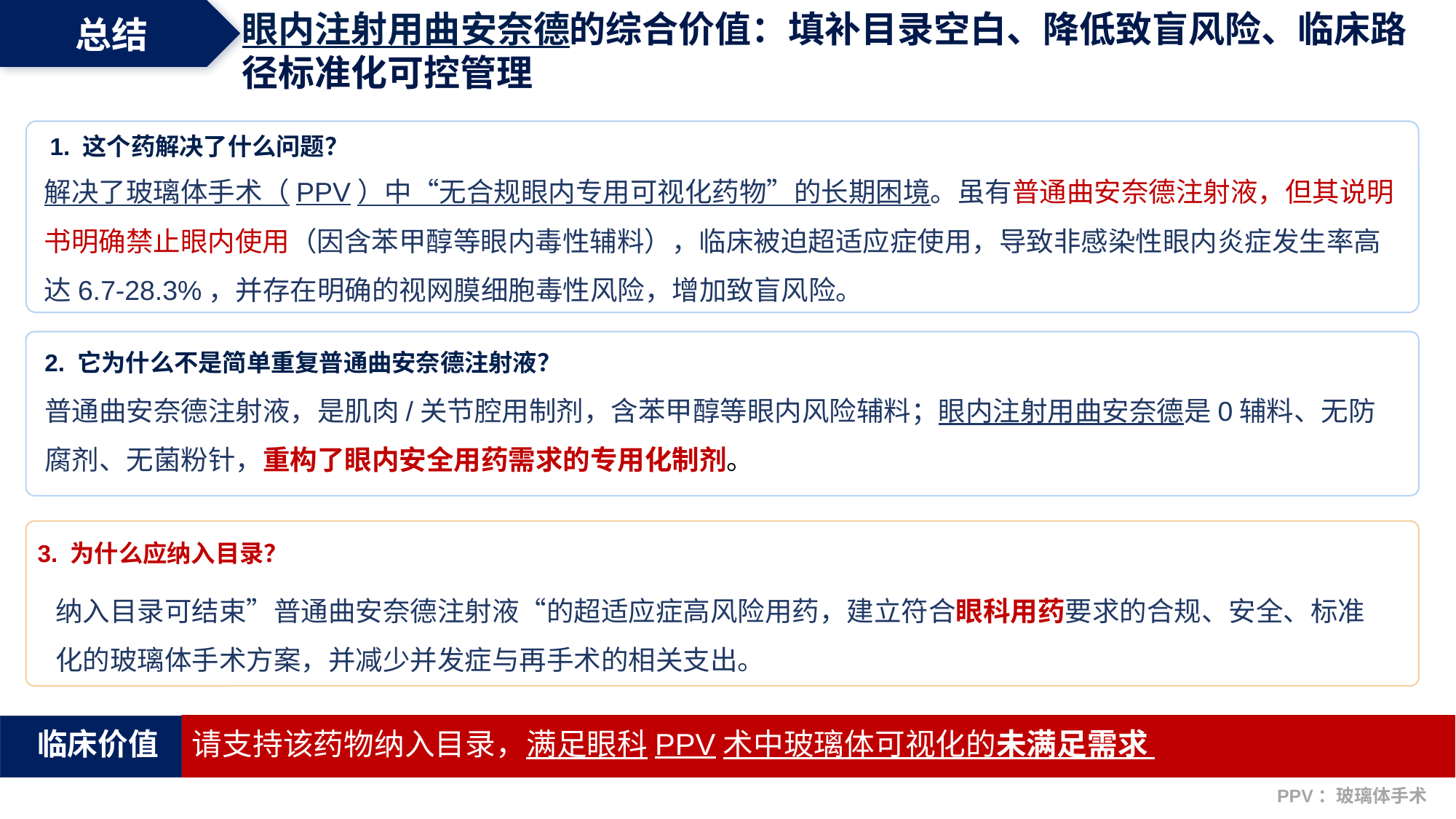

总结
眼内注射用曲安奈德的综合价值：填补目录空白、降低致盲风险、临床路径标准化可控管理

1. 这个药解决了什么问题？
解决了玻璃体手术（PPV）中“无合规眼内专用可视化药物”的长期困境。虽有普通曲安奈德注射液，但其说明书明确禁止眼内使用（因含苯甲醇等眼内毒性辅料），临床被迫超适应症使用，导致非感染性眼内炎症发生率高达6.7-28.3%，并存在明确的视网膜细胞毒性风险，增加致盲风险。

2. 它为什么不是简单重复普通曲安奈德注射液？
普通曲安奈德注射液，是肌肉/关节腔用制剂，含苯甲醇等眼内风险辅料；眼内注射用曲安奈德是0辅料、无防腐剂、无菌粉针，重构了眼内安全用药需求的专用化制剂。

3. 为什么应纳入目录？
纳入目录可结束”普通曲安奈德注射液“的超适应症高风险用药，建立符合眼科用药要求的合规、安全、标准化的玻璃体手术方案，并减少并发症与再手术的相关支出。

 临床价值
请支持该药物纳入目录，满足眼科PPV术中玻璃体可视化的未满足需求    。

PPV：玻璃体手术